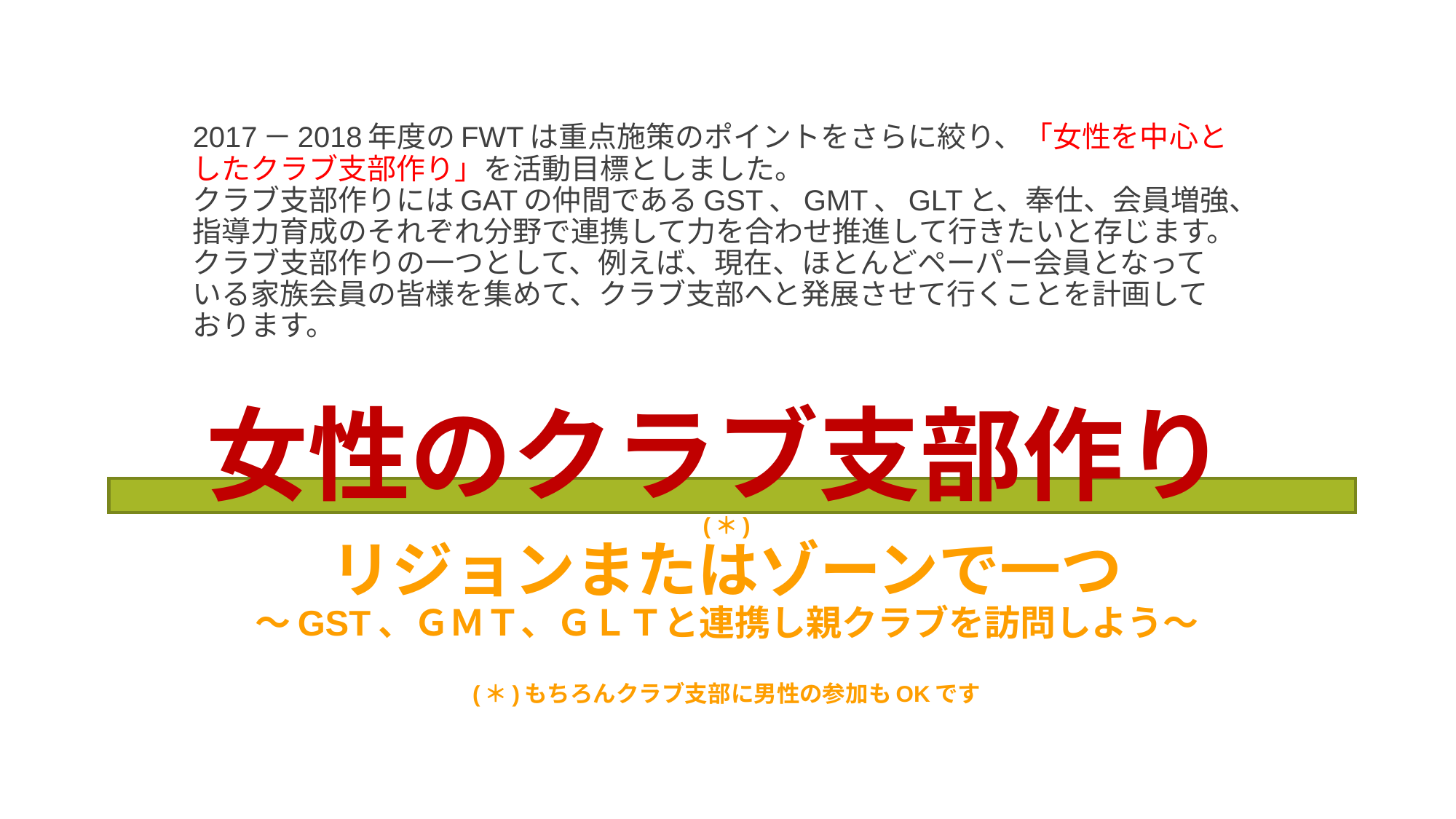

2017－2018年度のFWTは重点施策のポイントをさらに絞り、「女性を中心としたクラブ支部作り」を活動目標としました。
クラブ支部作りにはGATの仲間であるGST、GMT、GLTと、奉仕、会員増強、指導力育成のそれぞれ分野で連携して力を合わせ推進して行きたいと存じます。
クラブ支部作りの一つとして、例えば、現在、ほとんどペーパー会員となっている家族会員の皆様を集めて、クラブ支部へと発展させて行くことを計画しております。

# 女性のクラブ支部作り(＊) リジョンまたはゾーンで一つ ～GST、ＧＭＴ、ＧＬＴと連携し親クラブを訪問しよう～ (＊)もちろんクラブ支部に男性の参加もOKです